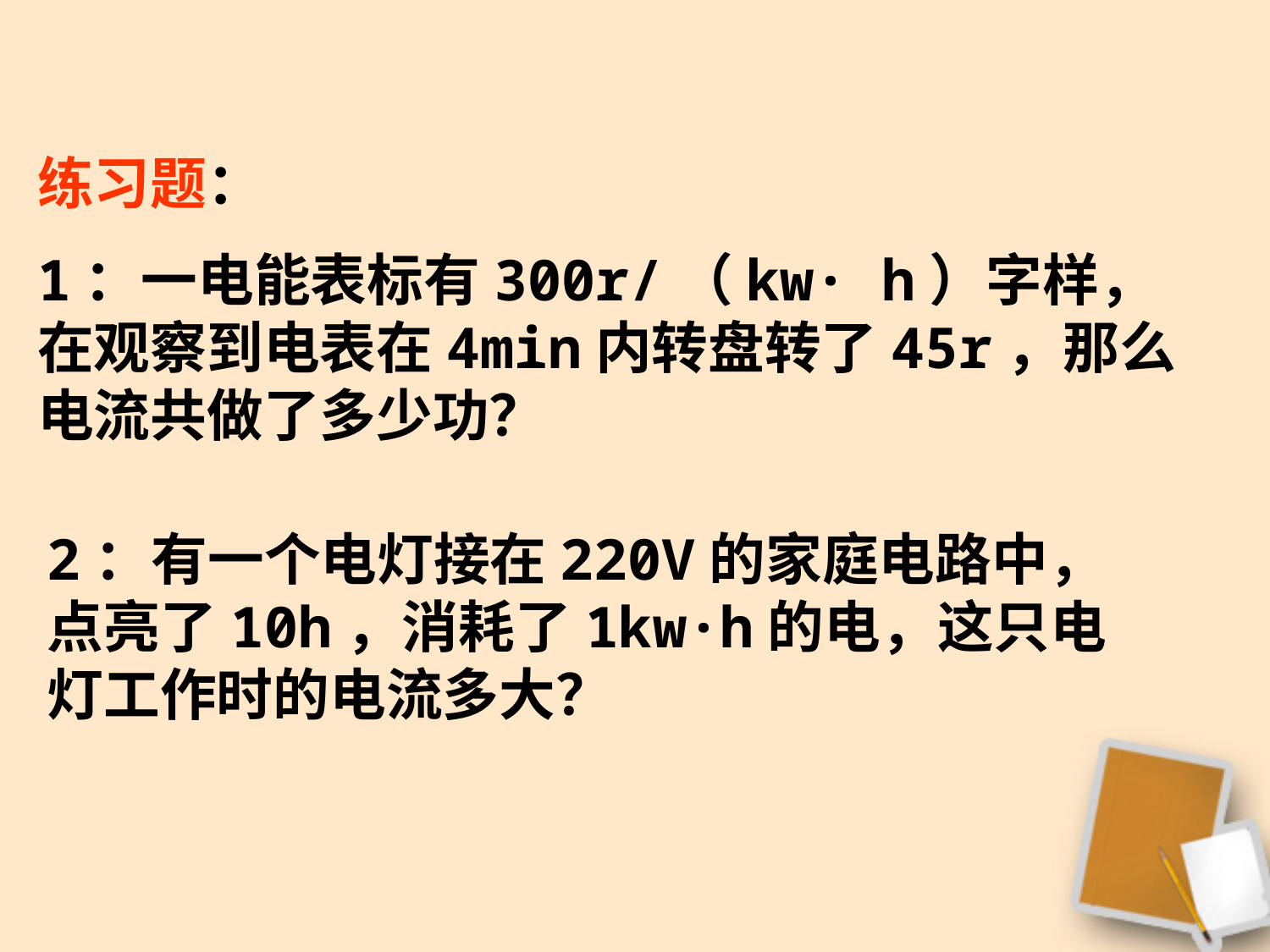

练习题：
1：一电能表标有300r/（kw· h）字样，在观察到电表在4min内转盘转了45r，那么电流共做了多少功？

2：有一个电灯接在220V的家庭电路中，点亮了10h，消耗了1kw·h的电，这只电灯工作时的电流多大？